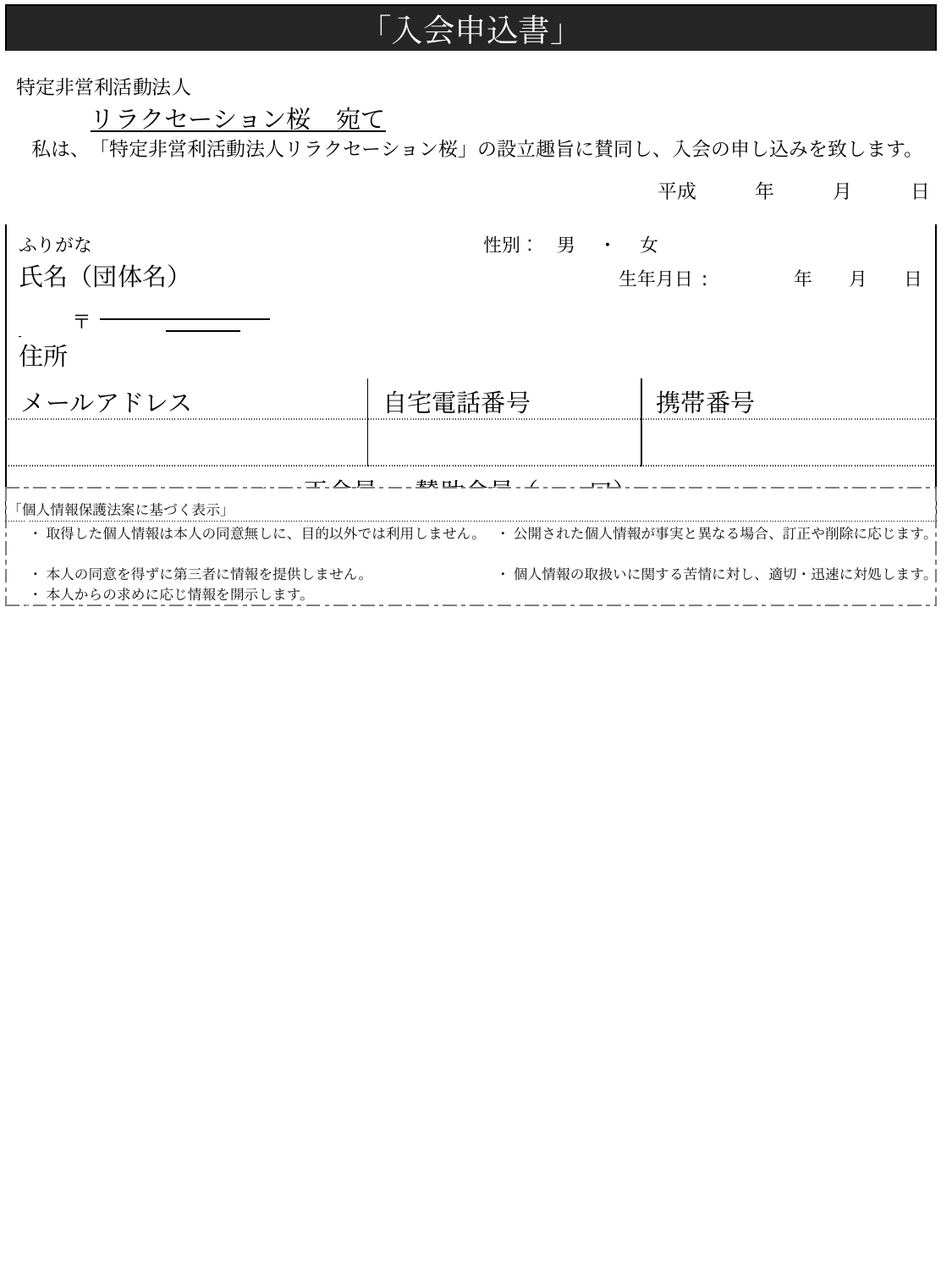

| 「入会申込書」 |  |  |
| --- | --- | --- |
| 特定非営利活動法人 　　　リラクセーション桜　宛て 私は、「特定非営利活動法人リラクセーション桜」の設立趣旨に賛同し、入会の申し込みを致します。 平成　　　年　　　月　　　日 |  |  |
| ふりがな　　　　　　　　　　　　　　　　 性別：　男　 ・ 　女 氏名（団体名）　　　　　　　　　　　　　　　　　　　　　　 　生年月日: 　　 年　　月　　日 |  |  |
| 〒　　‐　　　　　　 住所 |  |  |
| メールアドレス | 自宅電話番号 | 携帯番号 |
|  |  |  |
| 正会員 ・ 賛助会員（　　口） |  |  |
| 「個人情報保護法案に基づく表示」 |  |  |  |
| --- | --- | --- | --- |
|  | ・ 取得した個人情報は本人の同意無しに、目的以外では利用しません。 ・ 本人の同意を得ずに第三者に情報を提供しません。 ・ 本人からの求めに応じ情報を開示します。 |  | ・ 公開された個人情報が事実と異なる場合、訂正や削除に応じます。 ・ 個人情報の取扱いに関する苦情に対し、適切・迅速に対処します。 |